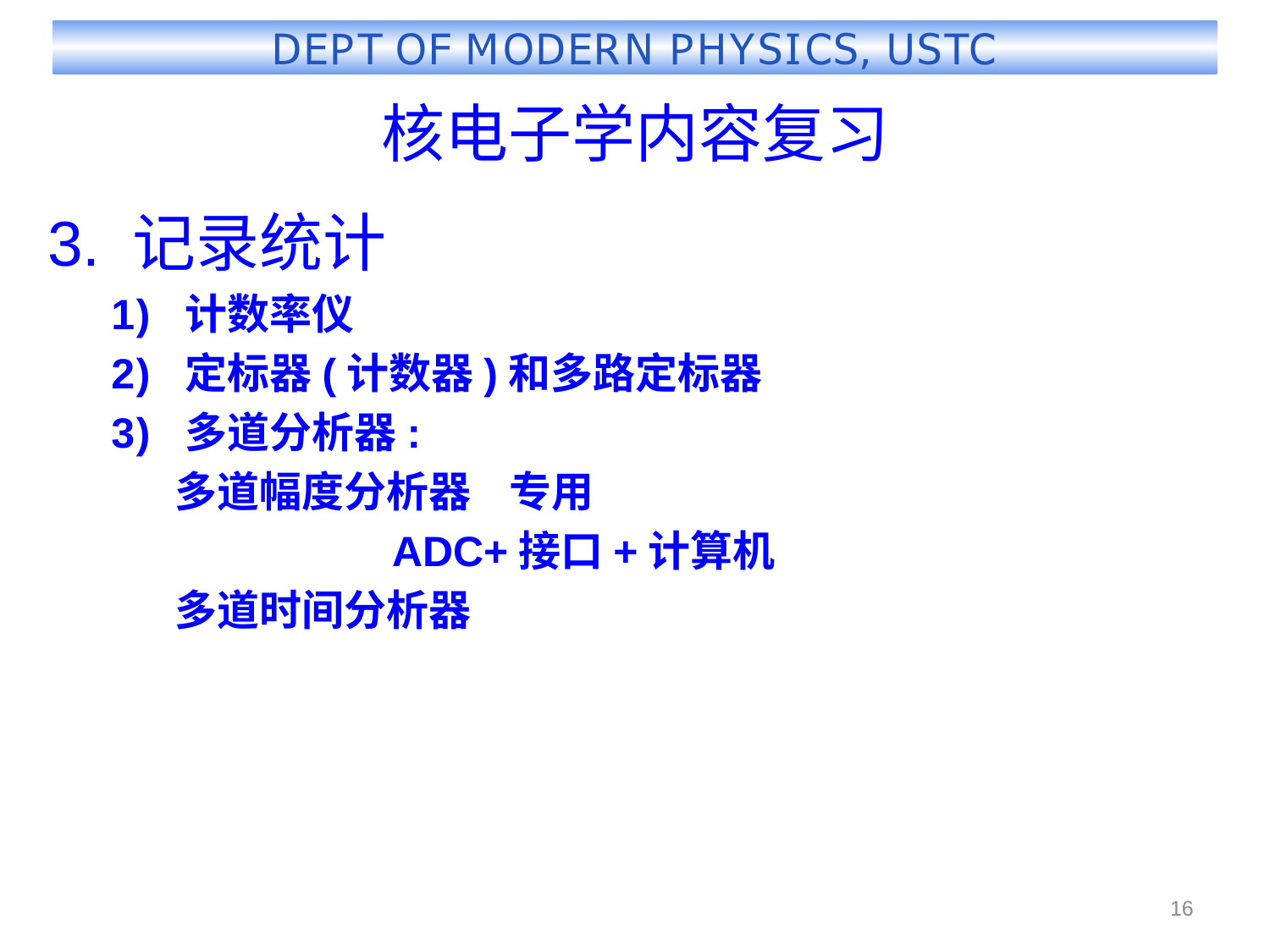

# 核电子学内容复习
记录统计
计数率仪
定标器(计数器)和多路定标器
多道分析器:
多道幅度分析器    专用
             ADC+接口+计算机
多道时间分析器

16